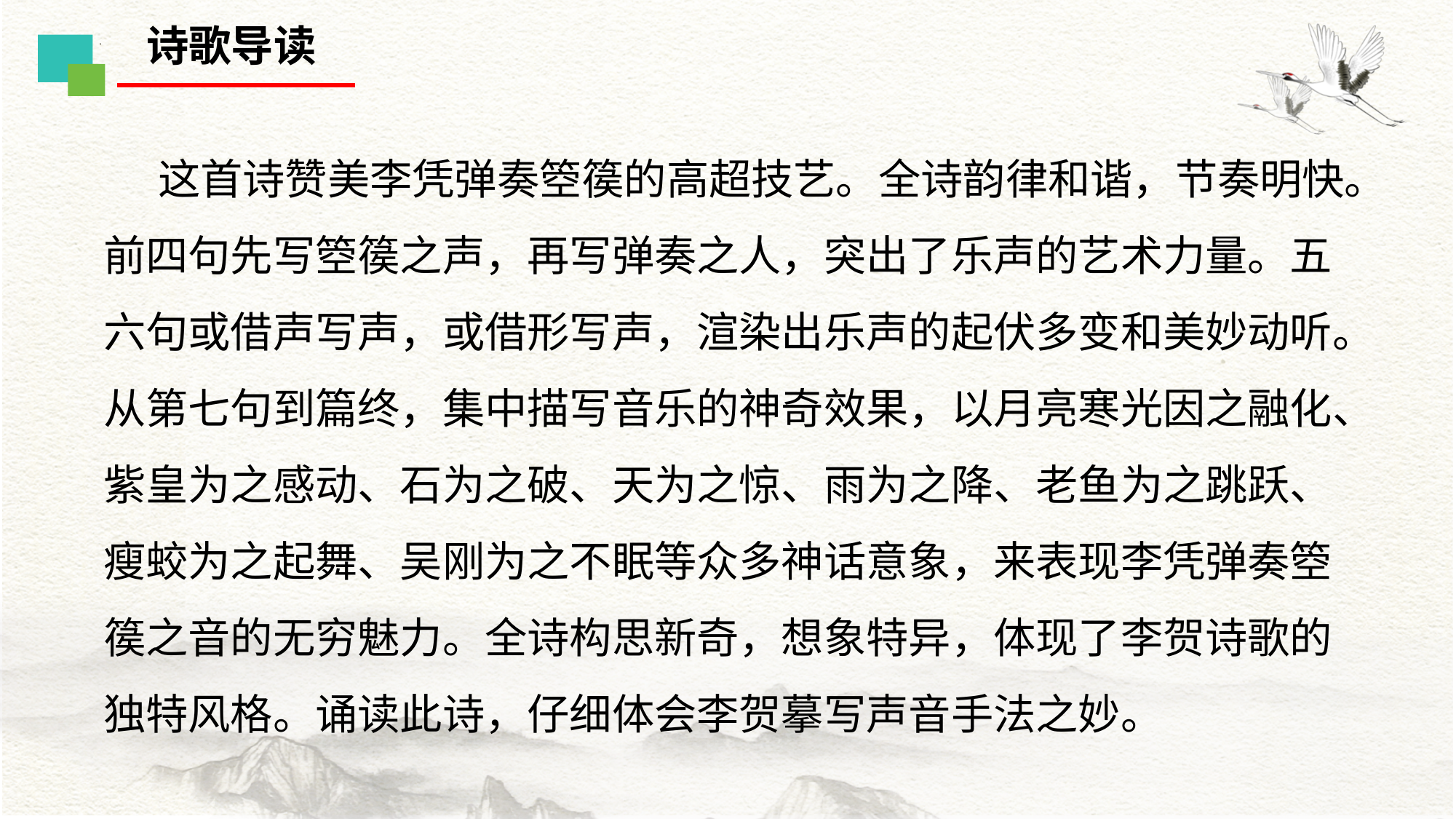

诗歌导读

这首诗赞美李凭弹奏箜篌的高超技艺。全诗韵律和谐，节奏明快。前四句先写箜篌之声，再写弹奏之人，突出了乐声的艺术力量。五六句或借声写声，或借形写声，渲染出乐声的起伏多变和美妙动听。从第七句到篇终，集中描写音乐的神奇效果，以月亮寒光因之融化、紫皇为之感动、石为之破、天为之惊、雨为之降、老鱼为之跳跃、瘦蛟为之起舞、吴刚为之不眠等众多神话意象，来表现李凭弹奏箜篌之音的无穷魅力。全诗构思新奇，想象特异，体现了李贺诗歌的独特风格。诵读此诗，仔细体会李贺摹写声音手法之妙。